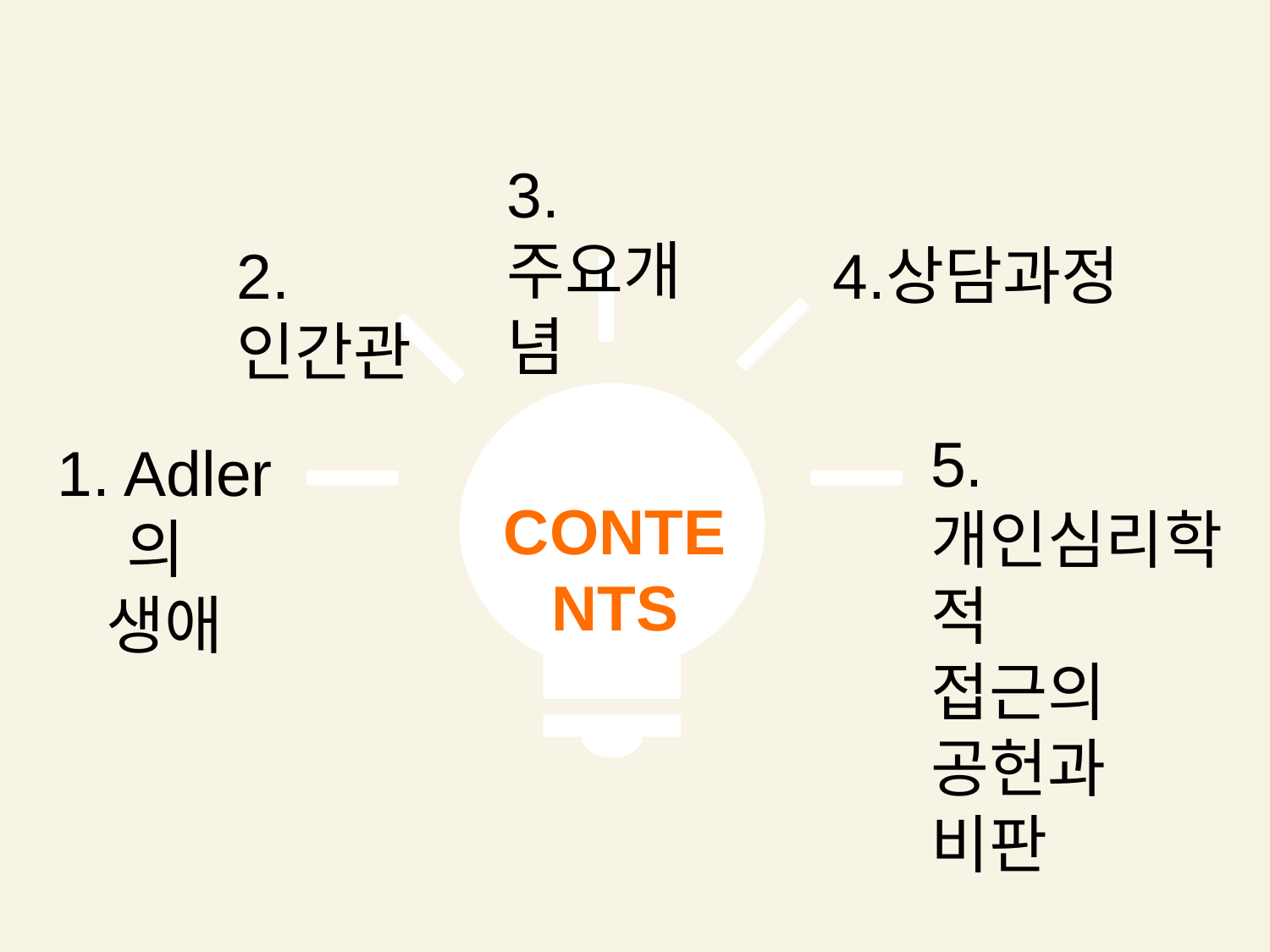

3. 주요개념
상담과정
2. 인간관

5. 개인심리학적     접근의 공헌과
비판

1. Adler 의
생애
CONTENTS